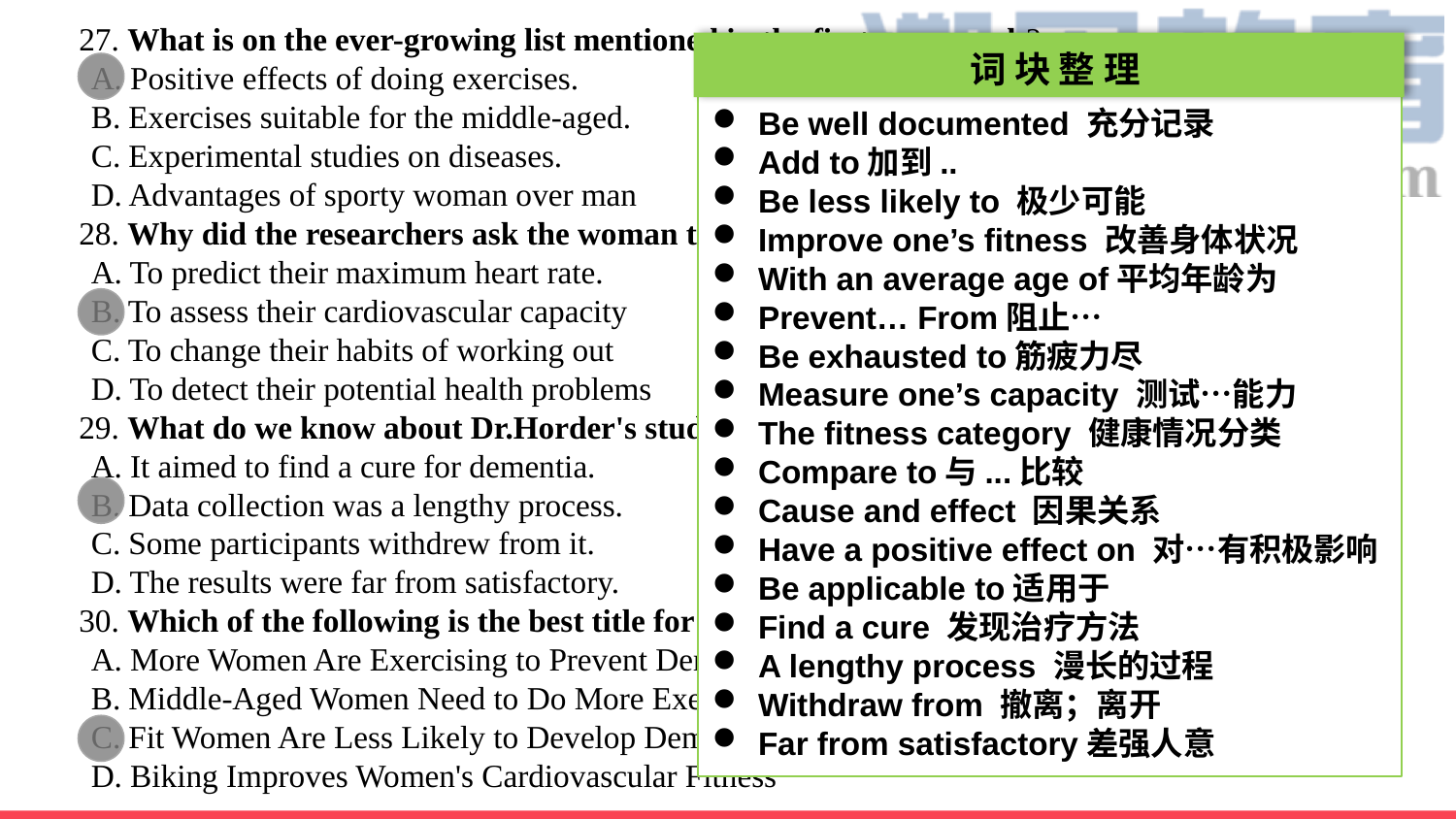

27. What is on the ever-growing list mentioned in the first paragraph?
A. Positive effects of doing exercises.
B. Exercises suitable for the middle-aged.
C. Experimental studies on diseases.
D. Advantages of sporty woman over man
28. Why did the researchers ask the woman to do bicycle exercise?
A. To predict their maximum heart rate.
B. To assess their cardiovascular capacity
C. To change their habits of working out
D. To detect their potential health problems
29. What do we know about Dr.Horder's study?
A. It aimed to find a cure for dementia.
B. Data collection was a lengthy process.
C. Some participants withdrew from it.
D. The results were far from satisfactory.
30. Which of the following is the best title for the text?
A. More Women Are Exercising to Prevent Dementia
B. Middle-Aged Women Need to Do More Exercise
C. Fit Women Are Less Likely to Develop Dementia
D. Biking Improves Women's Cardiovascular Fitness
词 块 整 理

Be well documented 充分记录
Add to加到..
Be less likely to 极少可能
Improve one’s fitness 改善身体状况
With an average age of平均年龄为
Prevent… From阻止…
Be exhausted to筋疲力尽
Measure one’s capacity 测试…能力
The fitness category 健康情况分类
Compare to与...比较
Cause and effect 因果关系
Have a positive effect on 对…有积极影响
Be applicable to适用于
Find a cure 发现治疗方法
A lengthy process 漫长的过程
Withdraw from 撤离；离开
Far from satisfactory差强人意